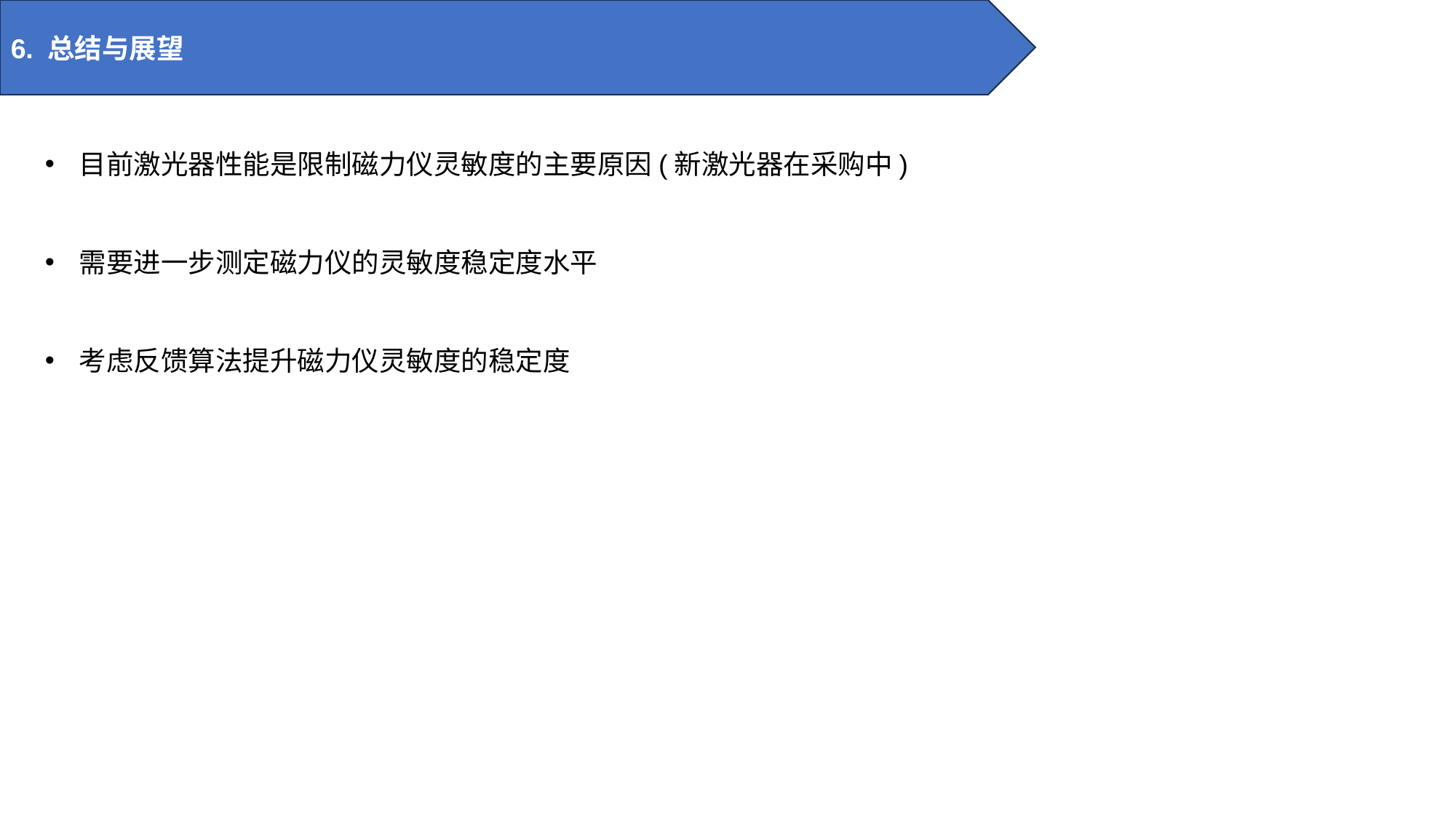

6. 总结与展望
目前激光器性能是限制磁力仪灵敏度的主要原因(新激光器在采购中)

需要进一步测定磁力仪的灵敏度稳定度水平

考虑反馈算法提升磁力仪灵敏度的稳定度